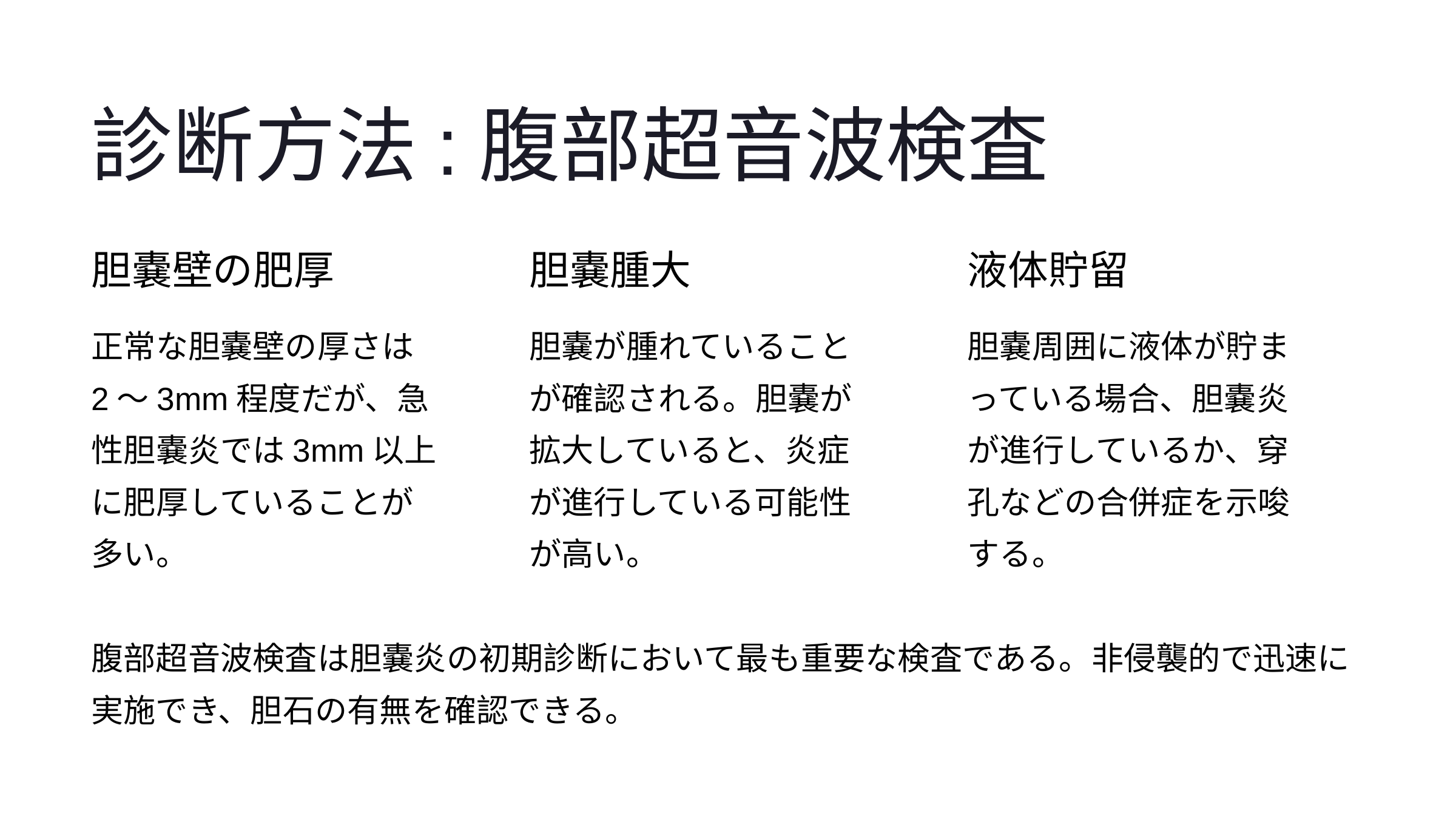

診断方法:腹部超音波検査
胆嚢壁の肥厚
胆嚢腫大
液体貯留
正常な胆嚢壁の厚さは2〜3mm程度だが、急性胆嚢炎では3mm以上に肥厚していることが多い。
胆嚢が腫れていることが確認される。胆嚢が拡大していると、炎症が進行している可能性が高い。
胆嚢周囲に液体が貯まっている場合、胆嚢炎が進行しているか、穿孔などの合併症を示唆する。
腹部超音波検査は胆嚢炎の初期診断において最も重要な検査である。非侵襲的で迅速に実施でき、胆石の有無を確認できる。